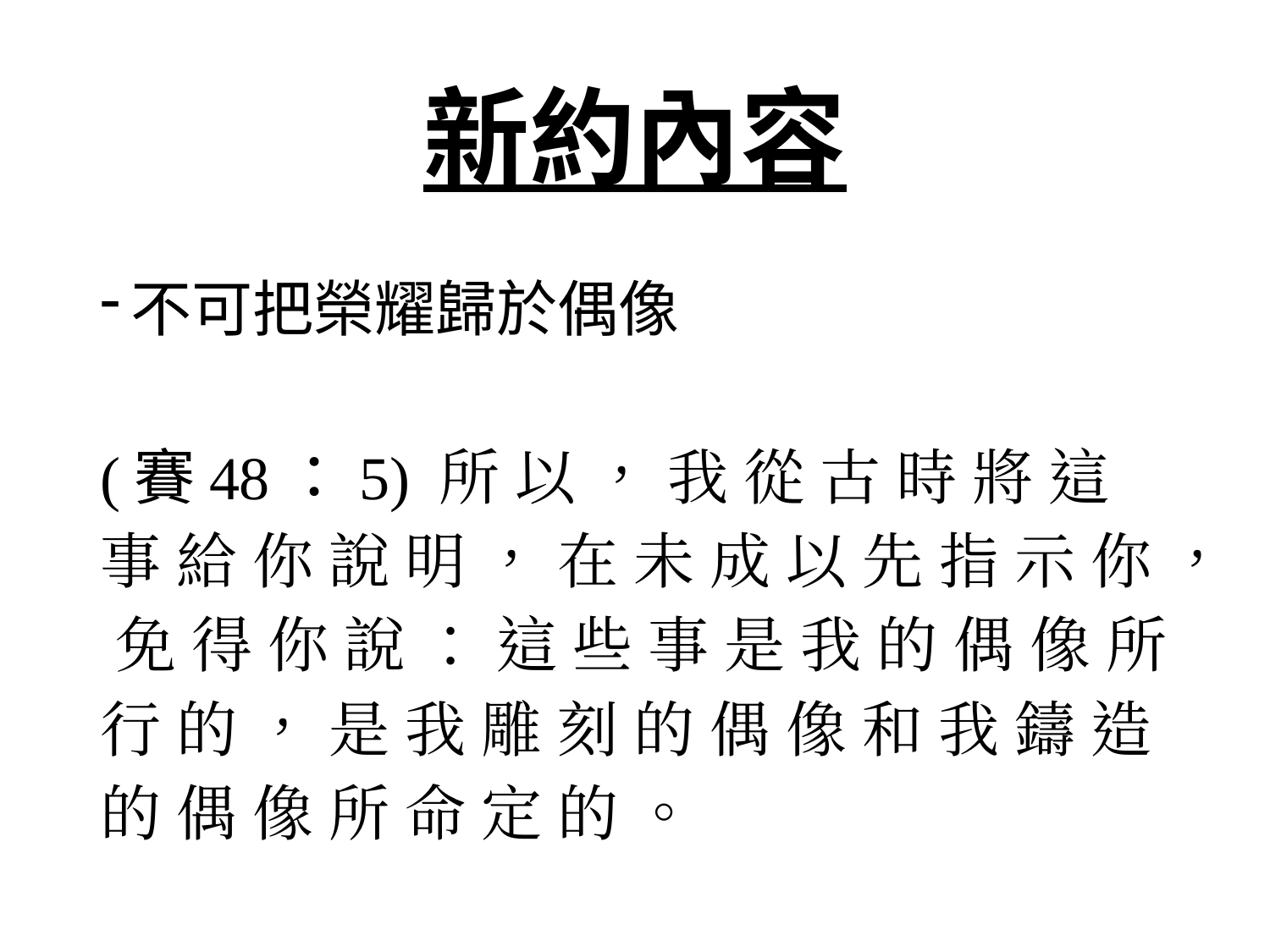

# 新約內容
不可把榮耀歸於偶像

(賽48：5) 所 以 ， 我 從 古 時 將 這 事 給 你 說 明 ， 在 未 成 以 先 指 示 你 ， 免 得 你 說 ： 這 些 事 是 我 的 偶 像 所 行 的 ， 是 我 雕 刻 的 偶 像 和 我 鑄 造 的 偶 像 所 命 定 的 。